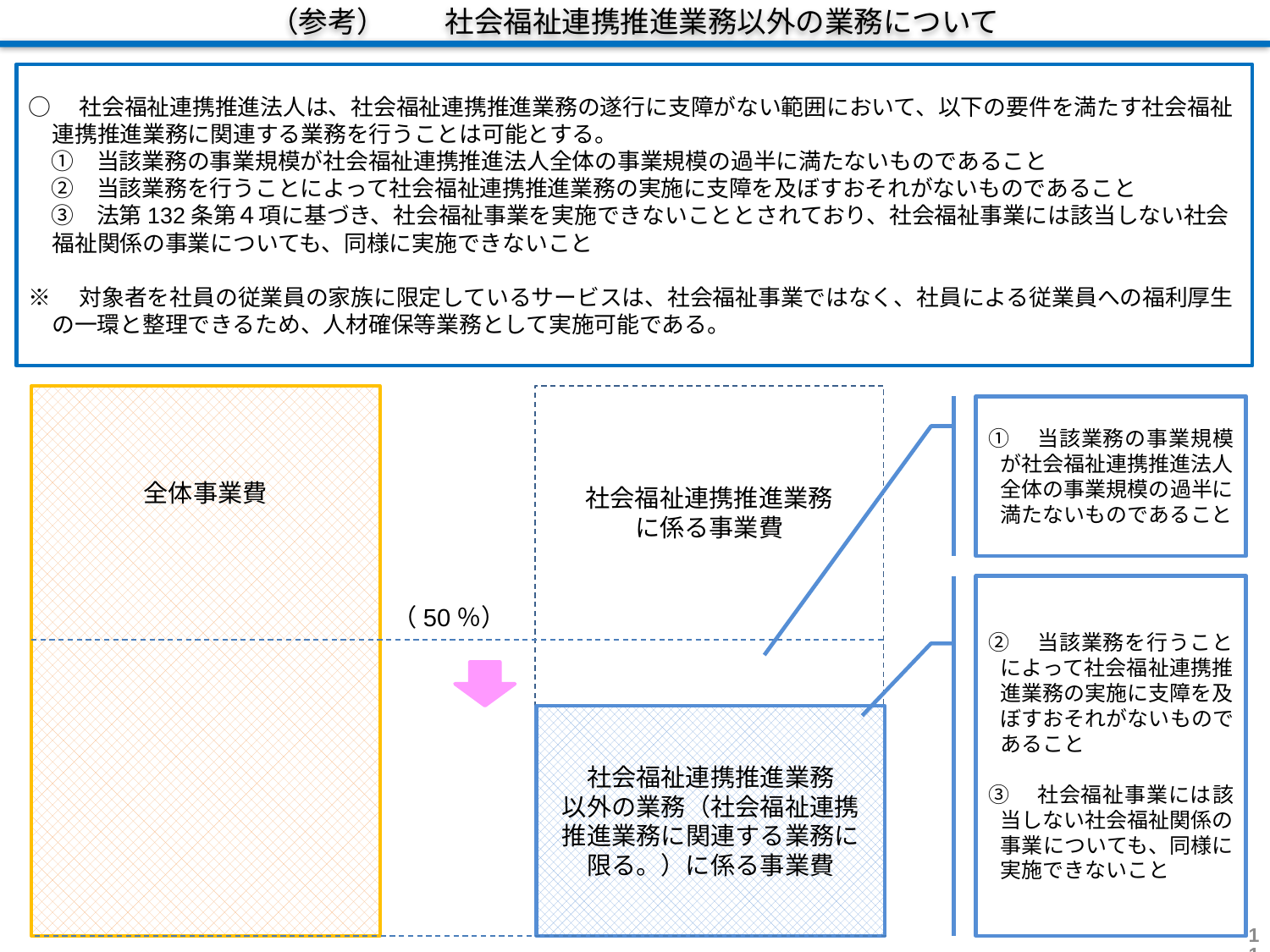

（参考）　　社会福祉連携推進業務以外の業務について

○　社会福祉連携推進法人は、社会福祉連携推進業務の遂行に支障がない範囲において、以下の要件を満たす社会福祉連携推進業務に関連する業務を行うことは可能とする。
　①　当該業務の事業規模が社会福祉連携推進法人全体の事業規模の過半に満たないものであること
　②　当該業務を行うことによって社会福祉連携推進業務の実施に支障を及ぼすおそれがないものであること
　③　法第132条第４項に基づき、社会福祉事業を実施できないこととされており、社会福祉事業には該当しない社会福祉関係の事業についても、同様に実施できないこと

※　対象者を社員の従業員の家族に限定しているサービスは、社会福祉事業ではなく、社員による従業員への福利厚生の一環と整理できるため、人材確保等業務として実施可能である。
全体事業費

社会福祉連携推進業務
以外の業務（社会福祉連携
推進業務に関連する業務に
限る。）に係る事業費
社会福祉連携推進業務
に係る事業費

（50％）

①　当該業務の事業規模が社会福祉連携推進法人全体の事業規模の過半に満たないものであること
②　当該業務を行うことによって社会福祉連携推進業務の実施に支障を及ぼすおそれがないものであること

③　社会福祉事業には該当しない社会福祉関係の事業についても、同様に実施できないこと
11